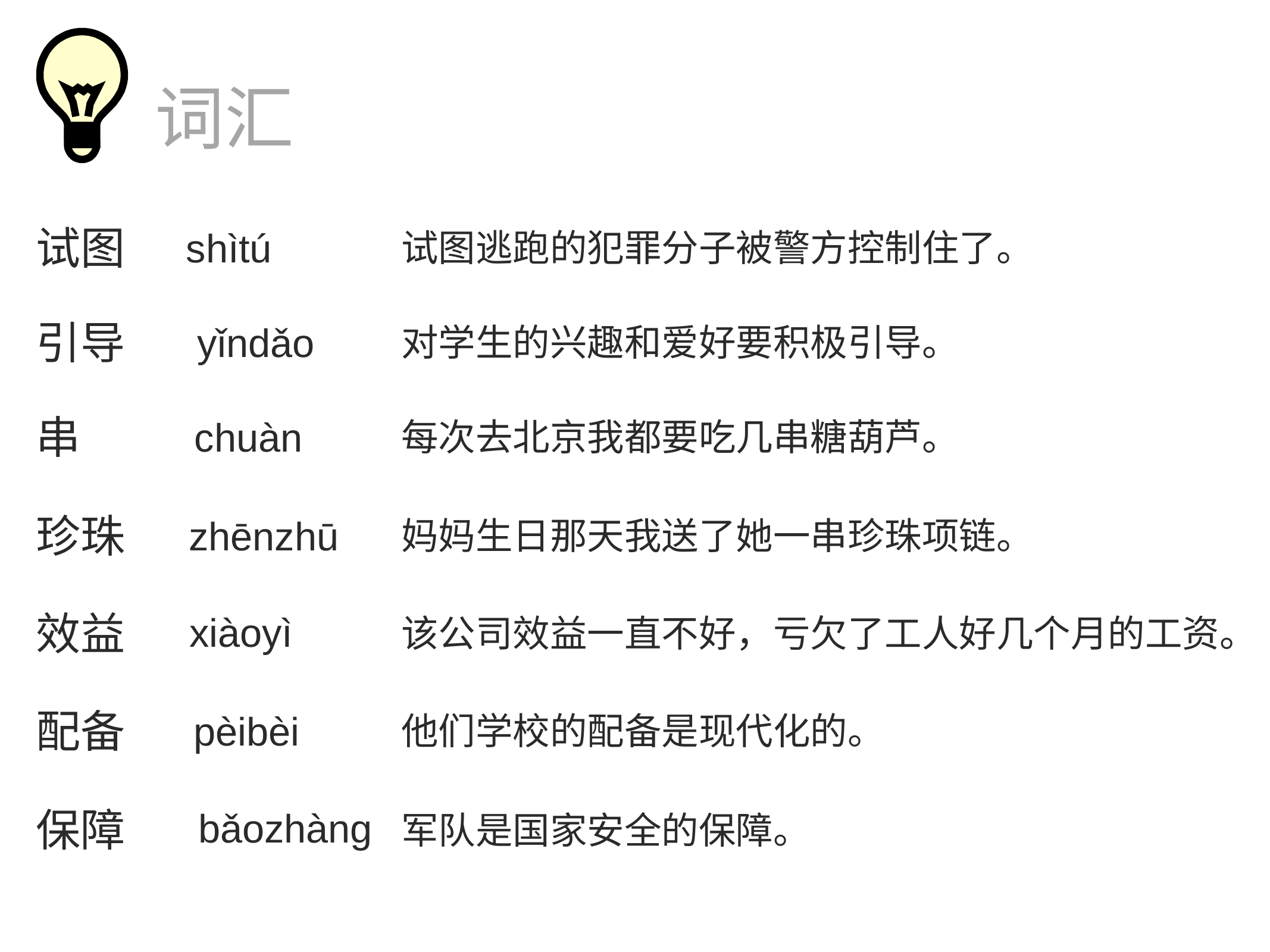

词汇
试图
shìtú
试图逃跑的犯罪分子被警方控制住了。
引导
yǐndǎo
对学生的兴趣和爱好要积极引导。
串
chuàn
每次去北京我都要吃几串糖葫芦。
珍珠
zhēnzhū
妈妈生日那天我送了她一串珍珠项链。
效益
xiàoyì
该公司效益一直不好，亏欠了工人好几个月的工资。
配备
pèibèi
他们学校的配备是现代化的。
保障
bǎozhàng
军队是国家安全的保障。